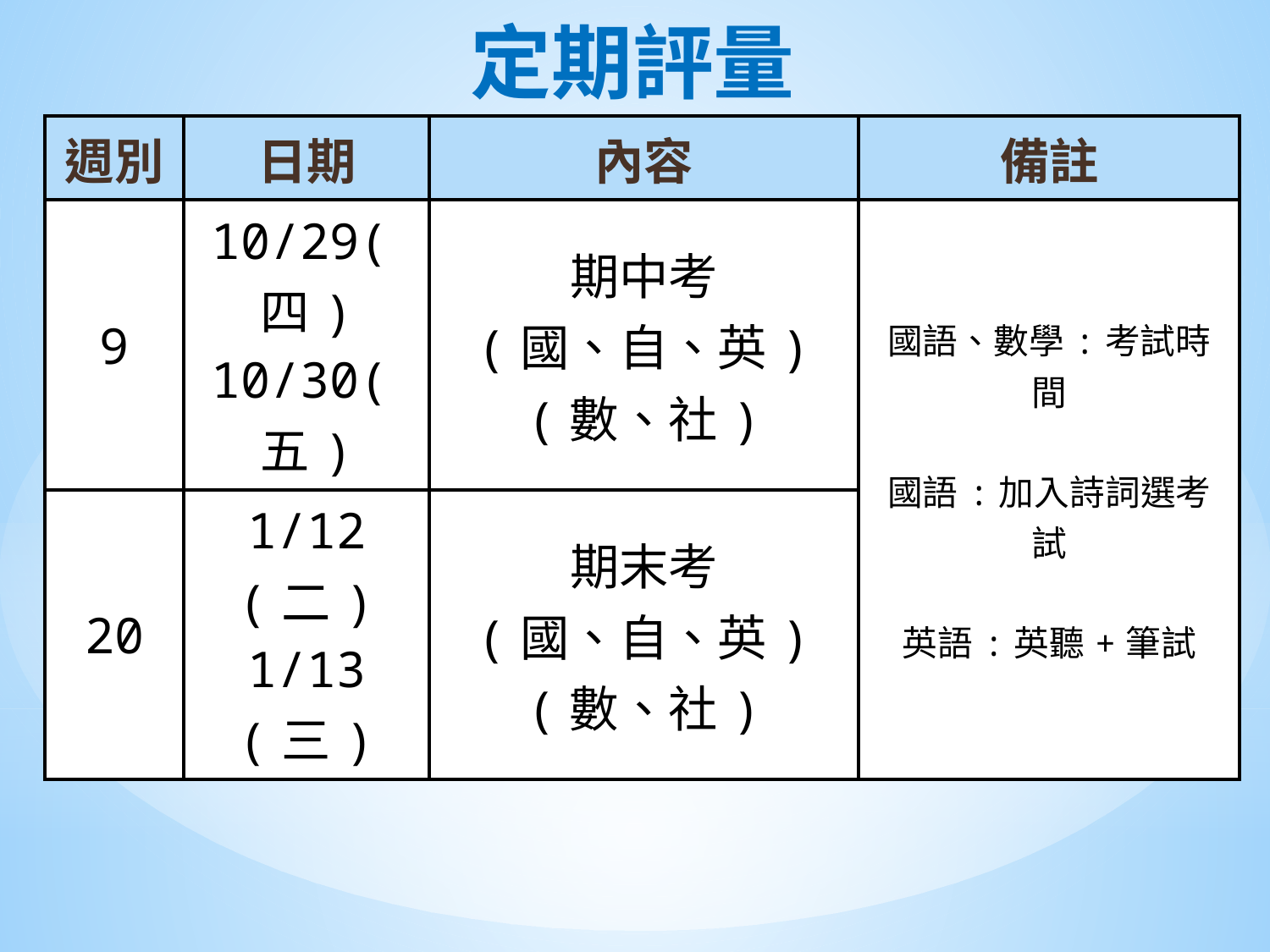

# 定期評量
| 週別 | 日期 | 內容 | 備註 |
| --- | --- | --- | --- |
| 9 | 10/29(四) 10/30(五) | 期中考 (國、自、英) (數、社) | 國語、數學:考試時間 國語:加入詩詞選考試 英語:英聽+筆試 |
| 20 | 1/12 (二) 1/13 (三) | 期末考 (國、自、英) (數、社) |  |